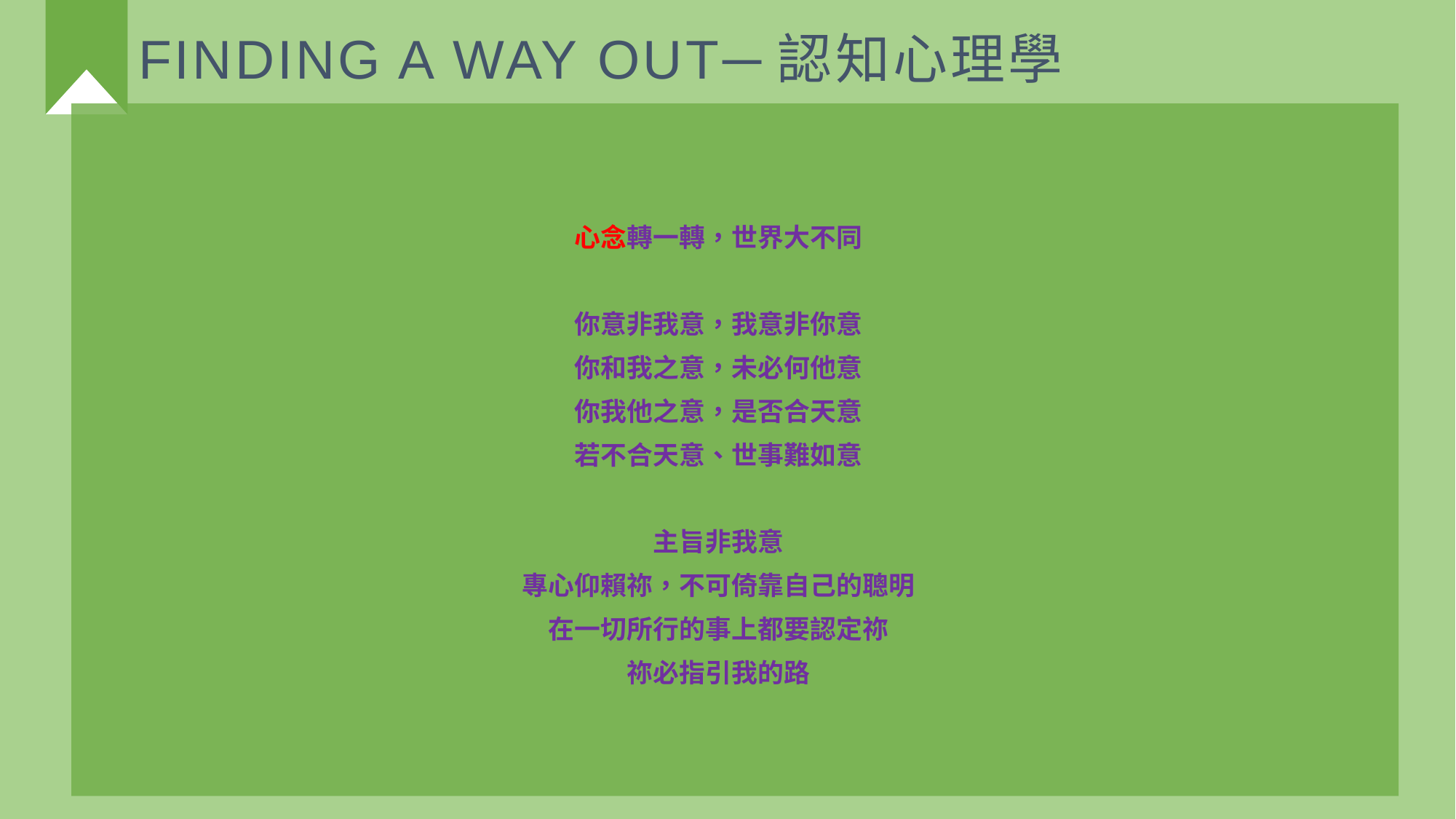

Finding a way out─認知心理學

心念轉一轉，世界大不同

你意非我意，我意非你意
你和我之意，未必何他意
你我他之意，是否合天意
若不合天意、世事難如意

主旨非我意
專心仰賴祢，不可倚靠自己的聰明
在一切所行的事上都要認定祢
祢必指引我的路